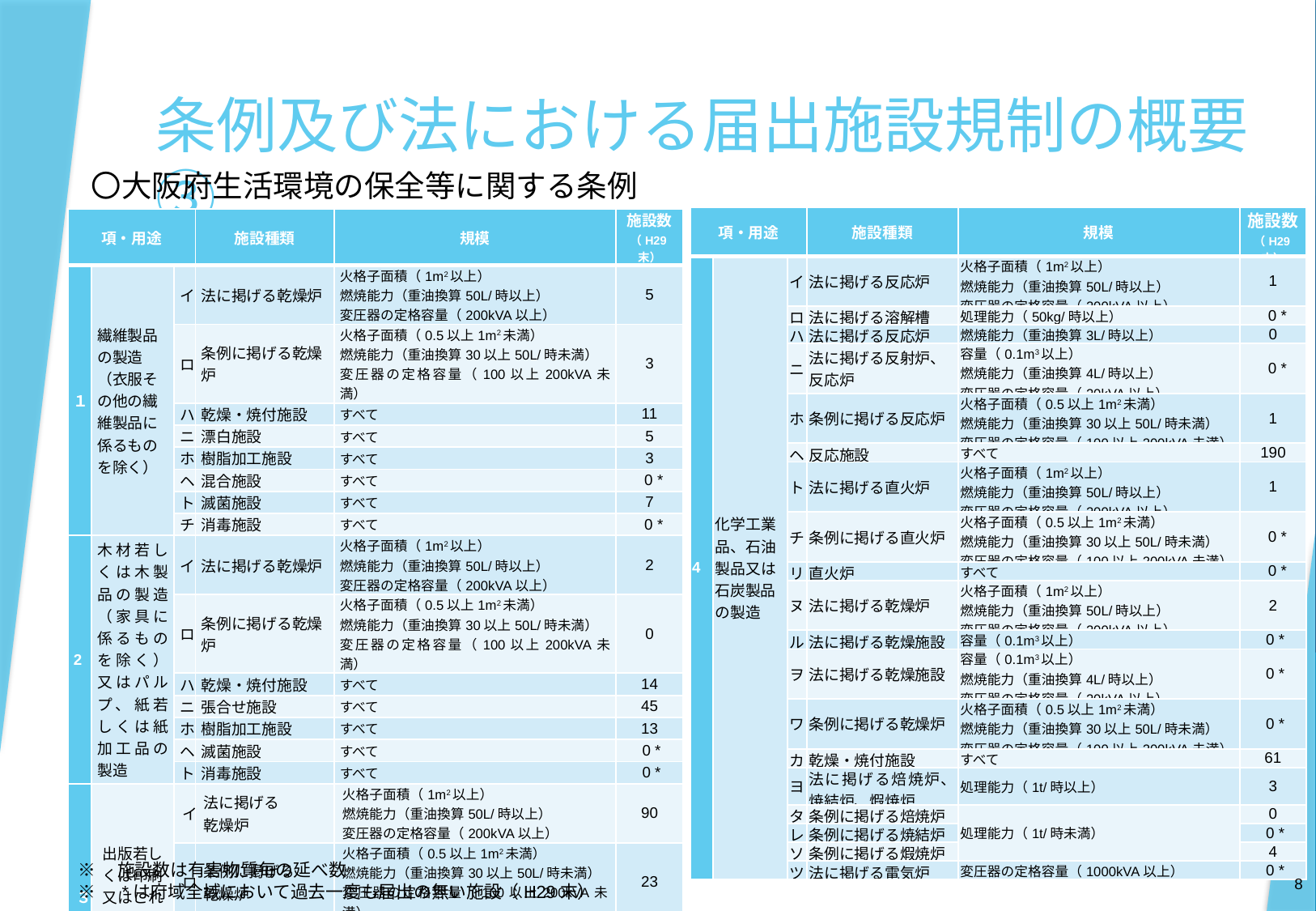

# 条例及び法における届出施設規制の概要③
〇大阪府生活環境の保全等に関する条例
| 項・用途 |  |  | 施設種類 | 規模 | 施設数（H29末） |
| --- | --- | --- | --- | --- | --- |
| 4 | 化学工業品、石油製品又は石炭製品の製造 | イ | 法に掲げる反応炉 | 火格子面積（1m2以上） 燃焼能力（重油換算50L/時以上） 変圧器の定格容量（200kVA以上） | 1 |
|  |  | ロ | 法に掲げる溶解槽 | 処理能力（50kg/時以上） | 0 \* |
|  |  | ハ | 法に掲げる反応炉 | 燃焼能力（重油換算3L/時以上） | 0 |
|  |  | ニ | 法に掲げる反射炉、反応炉 | 容量（0.1m3以上） 燃焼能力（重油換算4L/時以上） 変圧器の定格容量（20kVA以上） | 0 \* |
|  |  | ホ | 条例に掲げる反応炉 | 火格子面積（0.5以上1m2未満） 燃焼能力（重油換算30以上50L/時未満） 変圧器の定格容量（100以上200kVA未満） | 1 |
|  |  | ヘ | 反応施設 | すべて | 190 |
|  |  | ト | 法に掲げる直火炉 | 火格子面積（1m2以上） 燃焼能力（重油換算50L/時以上） 変圧器の定格容量（200kVA以上） | 1 |
|  |  | チ | 条例に掲げる直火炉 | 火格子面積（0.5以上1m2未満） 燃焼能力（重油換算30以上50L/時未満） 変圧器の定格容量（100以上200kVA未満） | 0 \* |
|  |  | リ | 直火炉 | すべて | 0 \* |
|  |  | ヌ | 法に掲げる乾燥炉 | 火格子面積（1m2以上） 燃焼能力（重油換算50L/時以上） 変圧器の定格容量（200kVA以上） | 2 |
|  |  | ル | 法に掲げる乾燥施設 | 容量（0.1m3以上） | 0 \* |
|  |  | ヲ | 法に掲げる乾燥施設 | 容量（0.1m3以上） 燃焼能力（重油換算4L/時以上） 変圧器の定格容量（20kVA以上） | 0 \* |
|  |  | ワ | 条例に掲げる乾燥炉 | 火格子面積（0.5以上1m2未満） 燃焼能力（重油換算30以上50L/時未満） 変圧器の定格容量（100以上200kVA未満） | 0 \* |
|  |  | カ | 乾燥・焼付施設 | すべて | 61 |
|  |  | ヨ | 法に掲げる焙焼炉、焼結炉、煆焼炉 | 処理能力（1t/時以上） | 3 |
|  |  | タ | 条例に掲げる焙焼炉 | 処理能力（1t/時未満） | 0 |
|  |  | レ | 条例に掲げる焼結炉 |  | 0 \* |
|  |  | ソ | 条例に掲げる煆焼炉 |  | 4 |
|  |  | ツ | 法に掲げる電気炉 | 変圧器の定格容量（1000kVA以上） | 0 \* |
| 項・用途 |  |  | 施設種類 | 規模 | 施設数（H29末） |
| --- | --- | --- | --- | --- | --- |
| １ | 繊維製品の製造 （衣服その他の繊維製品に係るものを除く） | イ | 法に掲げる乾燥炉 | 火格子面積（1m2以上） 燃焼能力（重油換算50L/時以上） 変圧器の定格容量（200kVA以上） | 5 |
|  |  | ロ | 条例に掲げる乾燥炉 | 火格子面積（0.5以上1m2未満） 燃焼能力（重油換算30以上50L/時未満） 変圧器の定格容量（100以上200kVA未満） | 3 |
|  |  | ハ | 乾燥・焼付施設 | すべて | 11 |
|  |  | ニ | 漂白施設 | すべて | 5 |
|  |  | ホ | 樹脂加工施設 | すべて | 3 |
|  |  | ヘ | 混合施設 | すべて | 0 \* |
|  |  | ト | 滅菌施設 | すべて | 7 |
|  |  | チ | 消毒施設 | すべて | 0 \* |
| 2 | 木材若しくは木製品の製造（家具に係るものを除く）又はパルプ、紙若しくは紙加工品の製造 | イ | 法に掲げる乾燥炉 | 火格子面積（1m2以上） 燃焼能力（重油換算50L/時以上） 変圧器の定格容量（200kVA以上） | 2 |
|  |  | ロ | 条例に掲げる乾燥炉 | 火格子面積（0.5以上1m2未満） 燃焼能力（重油換算30以上50L/時未満） 変圧器の定格容量（100以上200kVA未満） | 0 |
|  |  | ハ | 乾燥・焼付施設 | すべて | 14 |
|  |  | ニ | 張合せ施設 | すべて | 45 |
|  |  | ホ | 樹脂加工施設 | すべて | 13 |
|  |  | ヘ | 滅菌施設 | すべて | 0 \* |
|  |  | ト | 消毒施設 | すべて | 0 \* |
| ３ | 出版若しくは印刷又はこれらの関連品の製造 | イ | 法に掲げる 乾燥炉 | 火格子面積（1m2以上） 燃焼能力（重油換算50L/時以上） 変圧器の定格容量（200kVA以上） | 90 |
|  |  | ロ | 条例に掲げる 乾燥炉 | 火格子面積（0.5以上1m2未満） 燃焼能力（重油換算30以上50L/時未満） 変圧器の定格容量（100以上200kVA未満） | 23 |
|  |  | ハ | 乾燥・焼付施設 | すべて | 42 |
|  |  | ニ | グラビア印刷施設 | すべて | 47 |
|  |  | ホ | 金属板印刷施設 | すべて | 28 |
|  |  | ヘ | エッチング施設 | すべて | 2 |

※　施設数は有害物質毎の延べ数
※　*は府域全域において過去一度も届出の無い施設（H29末）
8